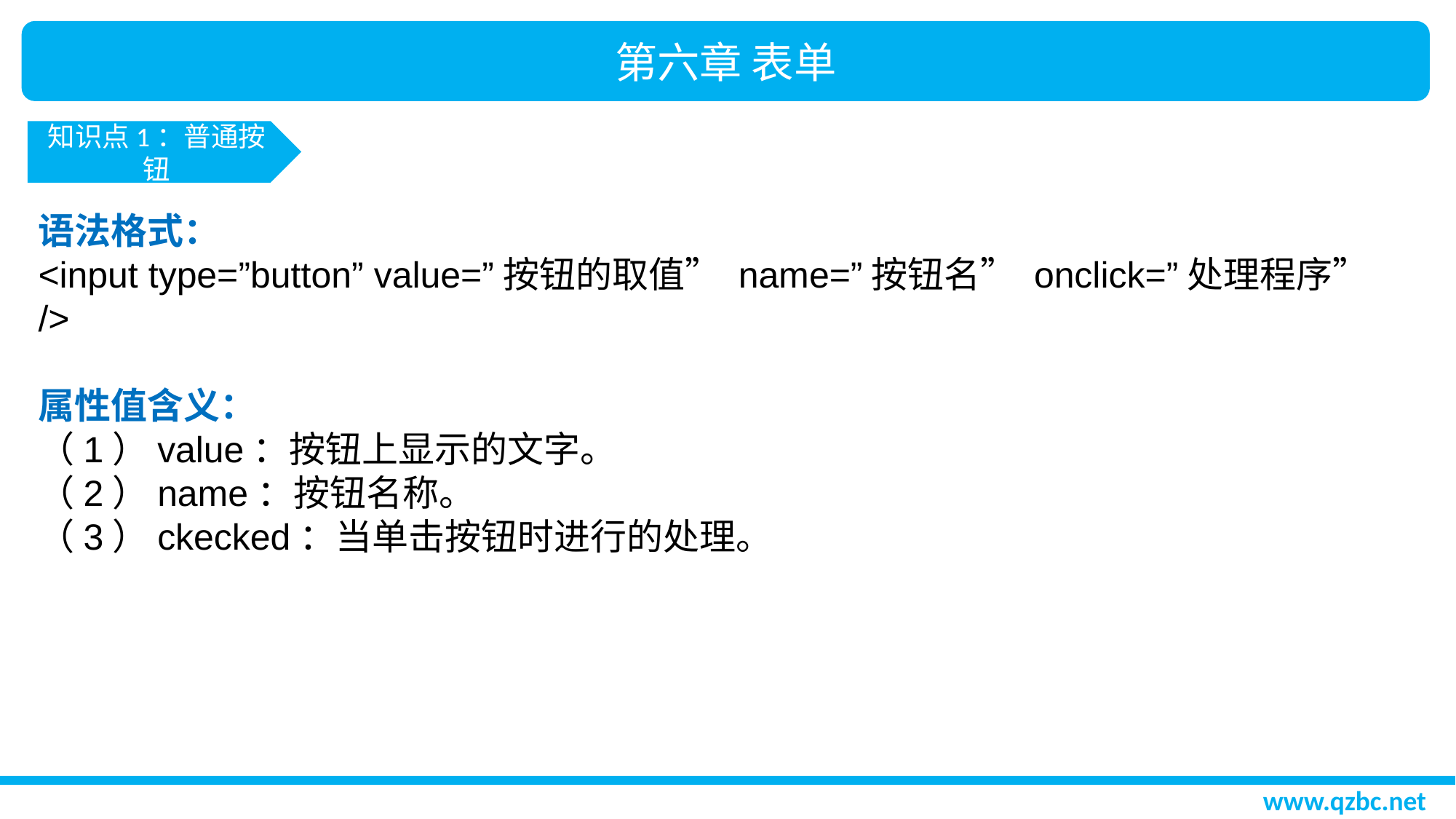

第六章 表单
知识点1：普通按钮
语法格式：
<input type=”button” value=”按钮的取值” name=”按钮名” onclick=”处理程序”/>

属性值含义：
（1）value：按钮上显示的文字。
（2）name：按钮名称。
（3）ckecked：当单击按钮时进行的处理。

www.qzbc.net